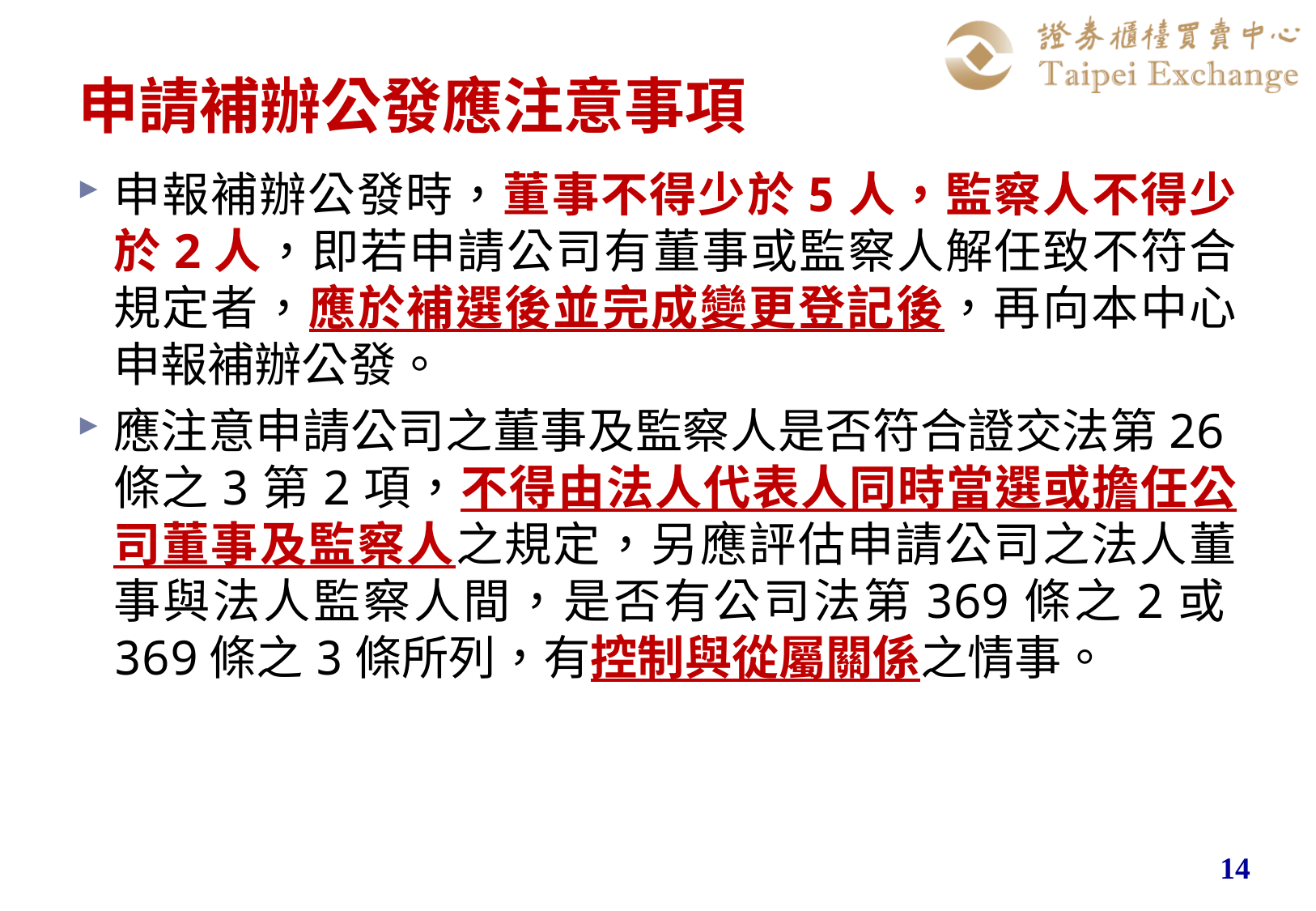

# 申請補辦公發應注意事項
申報補辦公發時，董事不得少於5人，監察人不得少於2人，即若申請公司有董事或監察人解任致不符合規定者，應於補選後並完成變更登記後，再向本中心申報補辦公發。
應注意申請公司之董事及監察人是否符合證交法第26條之3第2項，不得由法人代表人同時當選或擔任公司董事及監察人之規定，另應評估申請公司之法人董事與法人監察人間，是否有公司法第369條之2或369條之3條所列，有控制與從屬關係之情事。

14